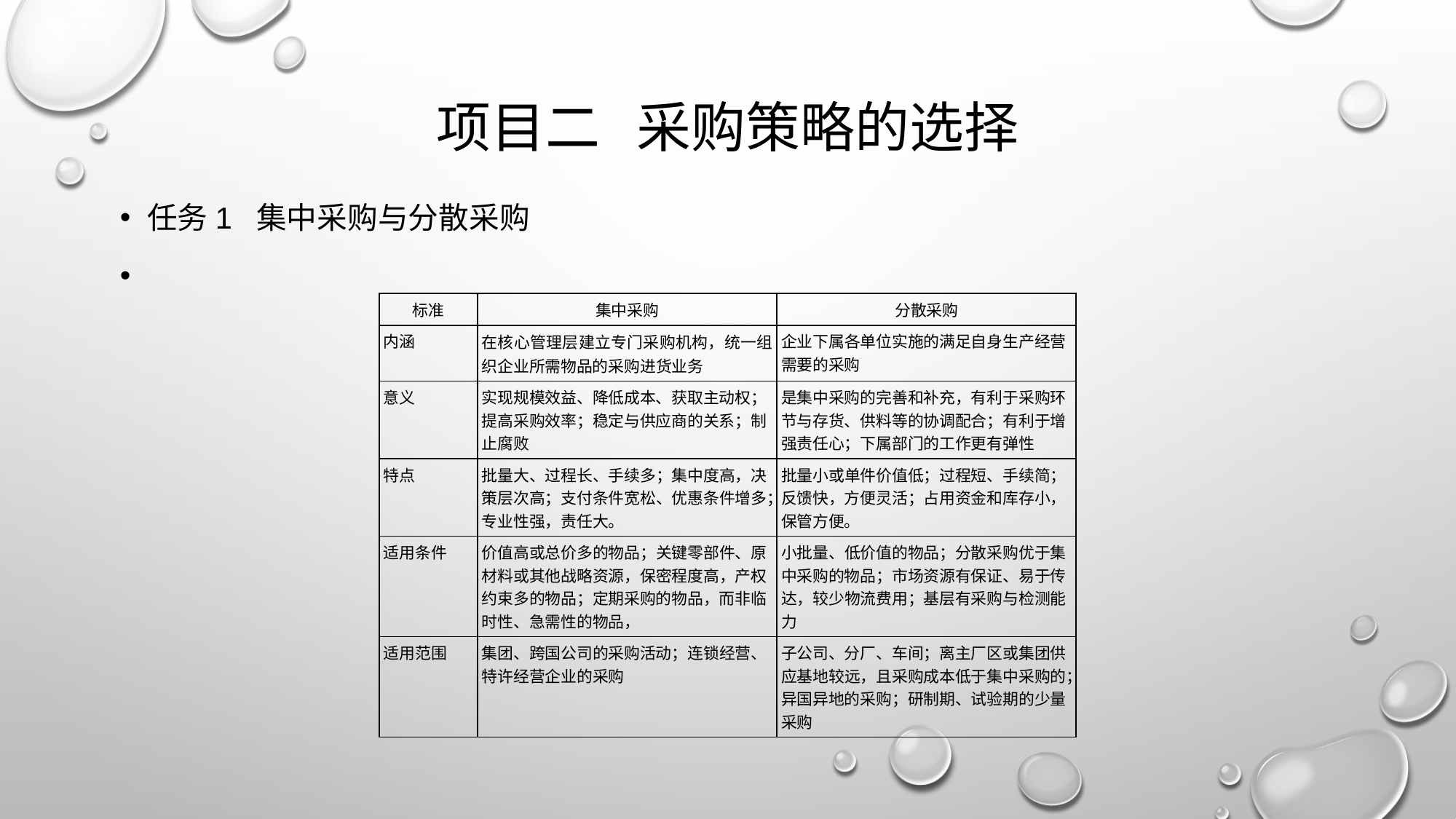

# 项目二   采购策略的选择
任务1  集中采购与分散采购

| 标准 | 集中采购 | 分散采购 |
| --- | --- | --- |
| 内涵 | 在核心管理层建立专门采购机构，统一组织企业所需物品的采购进货业务 | 企业下属各单位实施的满足自身生产经营需要的采购 |
| 意义 | 实现规模效益、降低成本、获取主动权；提高采购效率；稳定与供应商的关系；制止腐败 | 是集中采购的完善和补充，有利于采购环节与存货、供料等的协调配合；有利于增强责任心；下属部门的工作更有弹性 |
| 特点 | 批量大、过程长、手续多；集中度高，决策层次高；支付条件宽松、优惠条件增多；专业性强，责任大。 | 批量小或单件价值低；过程短、手续简；反馈快，方便灵活；占用资金和库存小，保管方便。 |
| 适用条件 | 价值高或总价多的物品；关键零部件、原材料或其他战略资源，保密程度高，产权约束多的物品；定期采购的物品，而非临时性、急需性的物品， | 小批量、低价值的物品；分散采购优于集中采购的物品；市场资源有保证、易于传达，较少物流费用；基层有采购与检测能力 |
| 适用范围 | 集团、跨国公司的采购活动；连锁经营、特许经营企业的采购 | 子公司、分厂、车间；离主厂区或集团供应基地较远，且采购成本低于集中采购的；异国异地的采购；研制期、试验期的少量采购 |